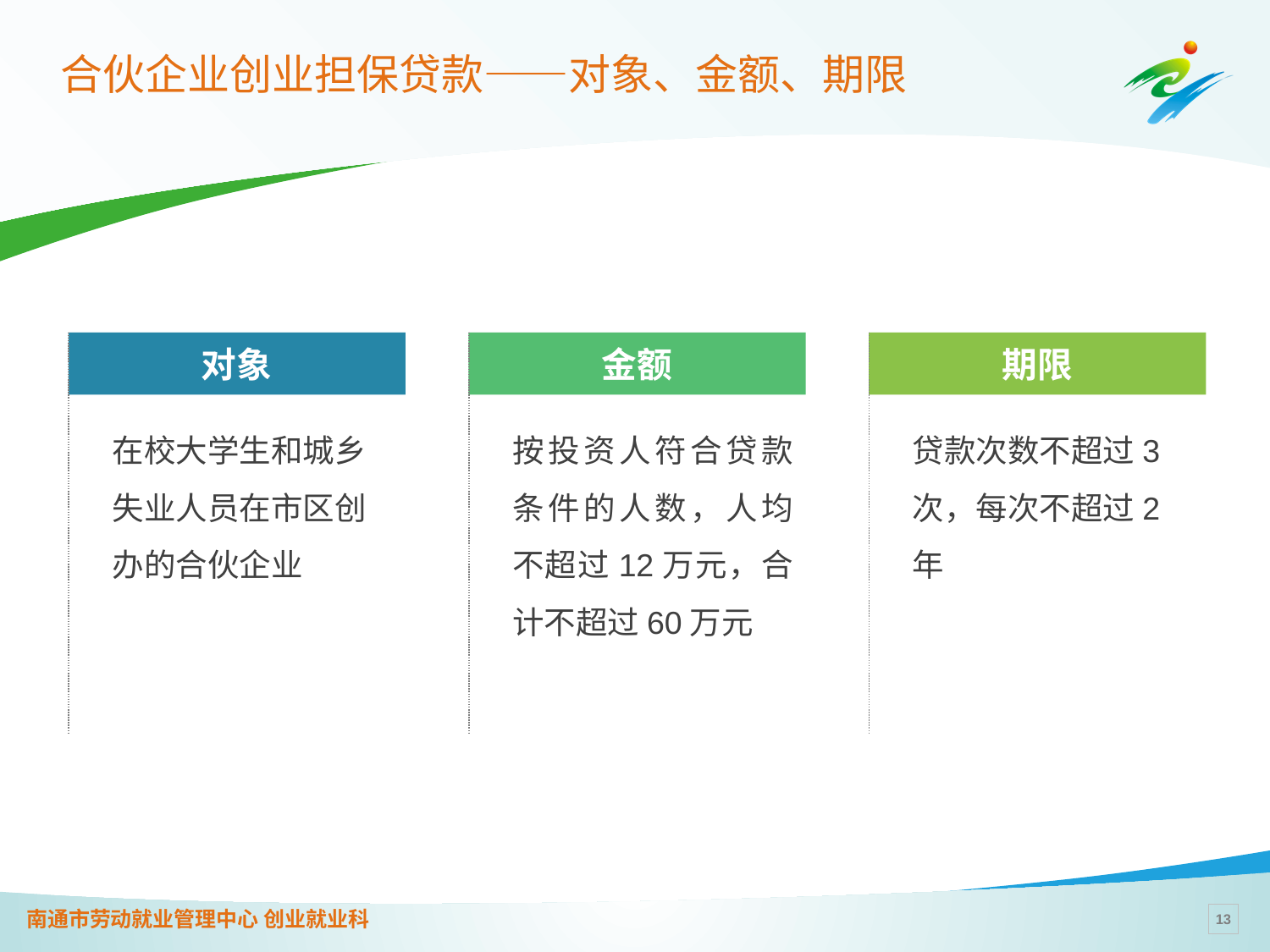

# 合伙企业创业担保贷款——对象、金额、期限
对象
金额
期限
在校大学生和城乡失业人员在市区创办的合伙企业
按投资人符合贷款条件的人数，人均不超过12万元，合计不超过60万元

贷款次数不超过3次，每次不超过2年